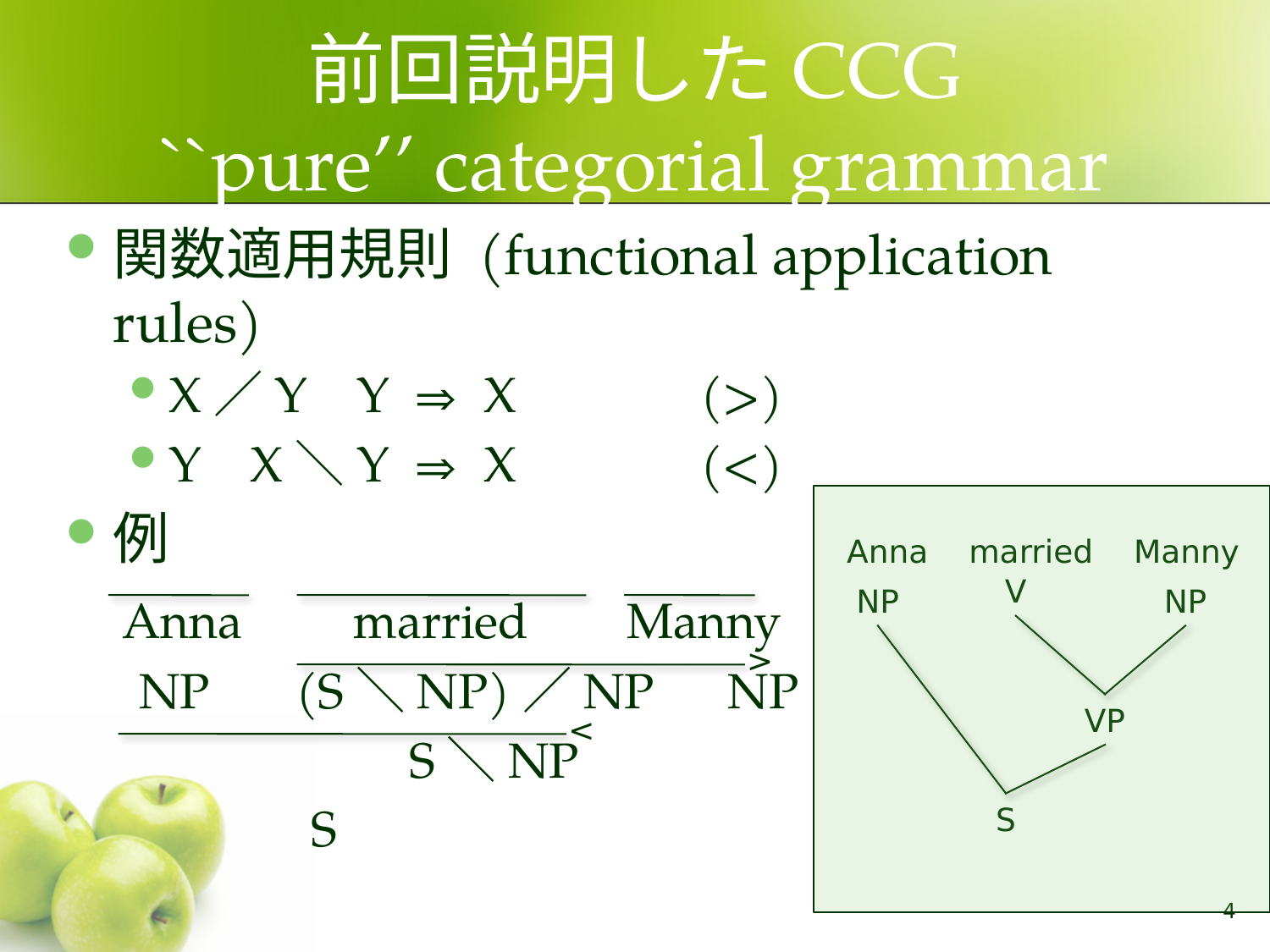

# 前回説明したCCG ``pure’’ categorial grammar
関数適用規則 (functional application rules)
X／Y    Y  ⇒  X               (>)
Y    X＼Y  ⇒  X               (<)
例
    Anna         married        Manny
      NP       (S＼NP)／NP      NP
                            S＼NP
                    S

Anna    married    Manny
V
NP
NP
VP
S
>
<
4